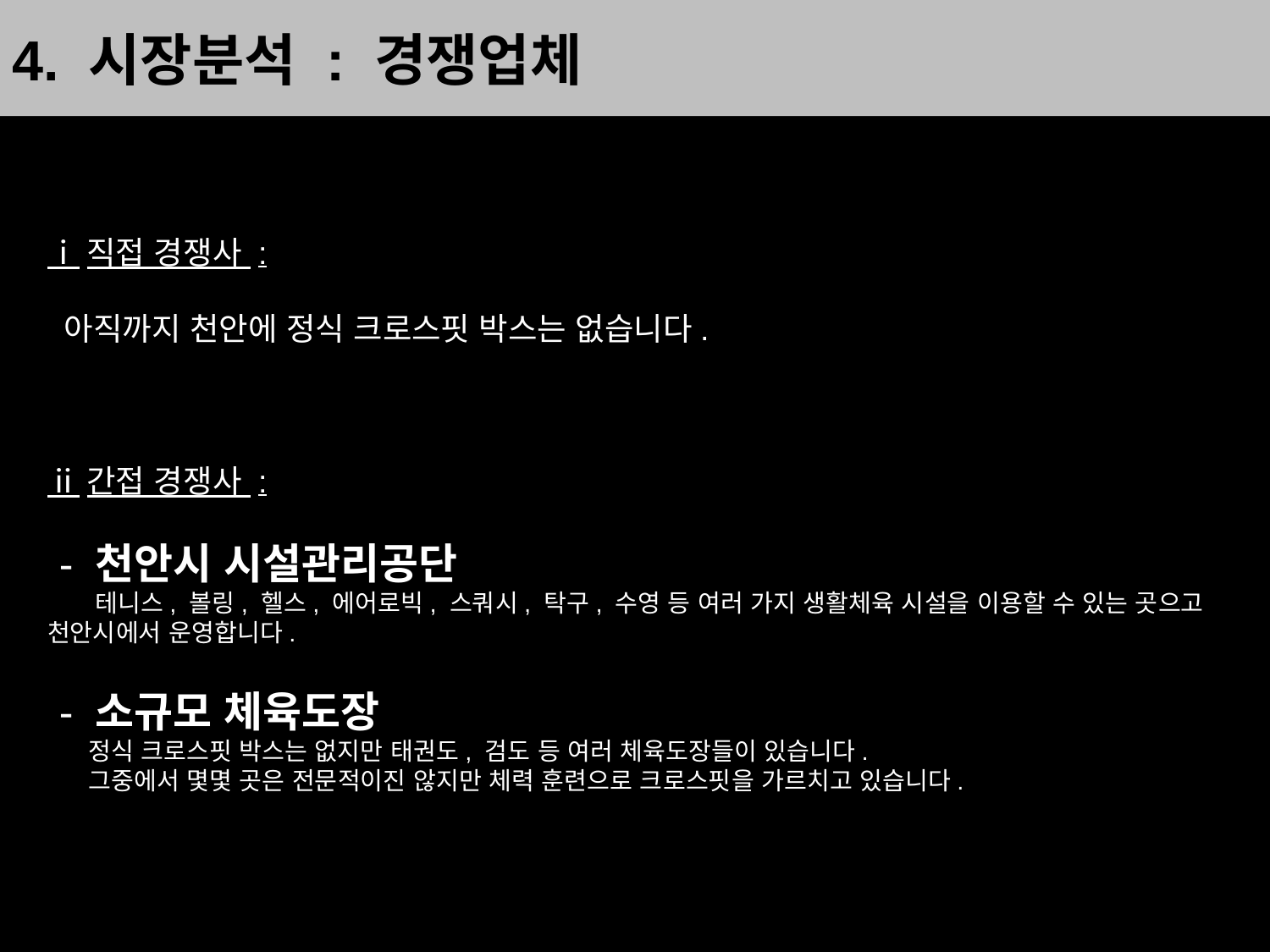

4. 시장분석 : 경쟁업체
ⅰ직접 경쟁사 :

 아직까지 천안에 정식 크로스핏 박스는 없습니다.

ⅱ간접 경쟁사 :

 - 천안시 시설관리공단
      테니스, 볼링, 헬스, 에어로빅, 스쿼시, 탁구, 수영 등 여러 가지 생활체육 시설을 이용할 수 있는 곳으고 천안시에서 운영합니다.

 - 소규모 체육도장
     정식 크로스핏 박스는 없지만 태권도, 검도 등 여러 체육도장들이 있습니다.
     그중에서 몇몇 곳은 전문적이진 않지만 체력 훈련으로 크로스핏을 가르치고 있습니다.